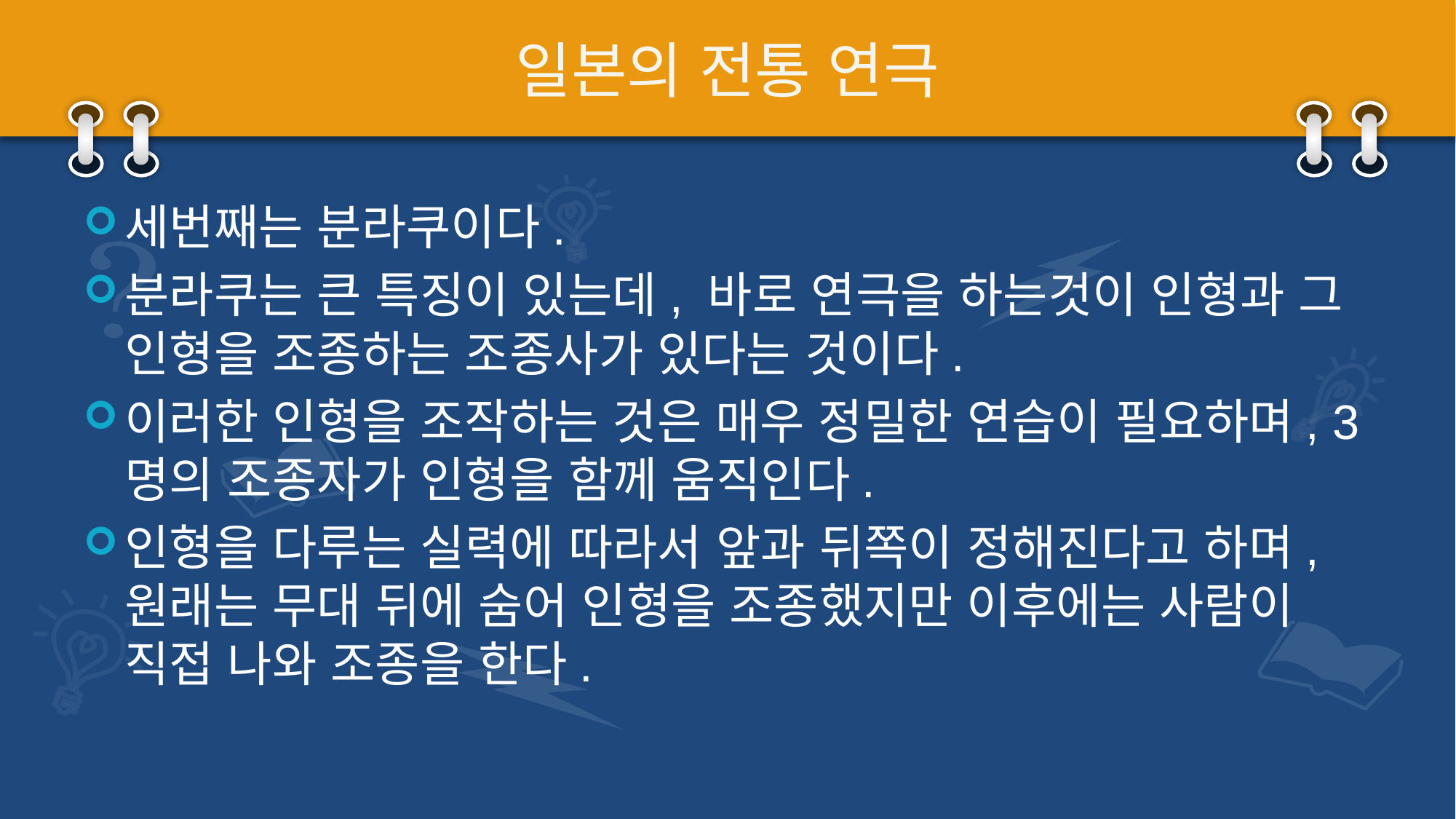

# 일본의 전통 연극
세번째는 분라쿠이다.
분라쿠는 큰 특징이 있는데, 바로 연극을 하는것이 인형과 그 인형을 조종하는 조종사가 있다는 것이다.
이러한 인형을 조작하는 것은 매우 정밀한 연습이 필요하며, 3명의 조종자가 인형을 함께 움직인다.
인형을 다루는 실력에 따라서 앞과 뒤쪽이 정해진다고 하며, 원래는 무대 뒤에 숨어 인형을 조종했지만 이후에는 사람이 직접 나와 조종을 한다.